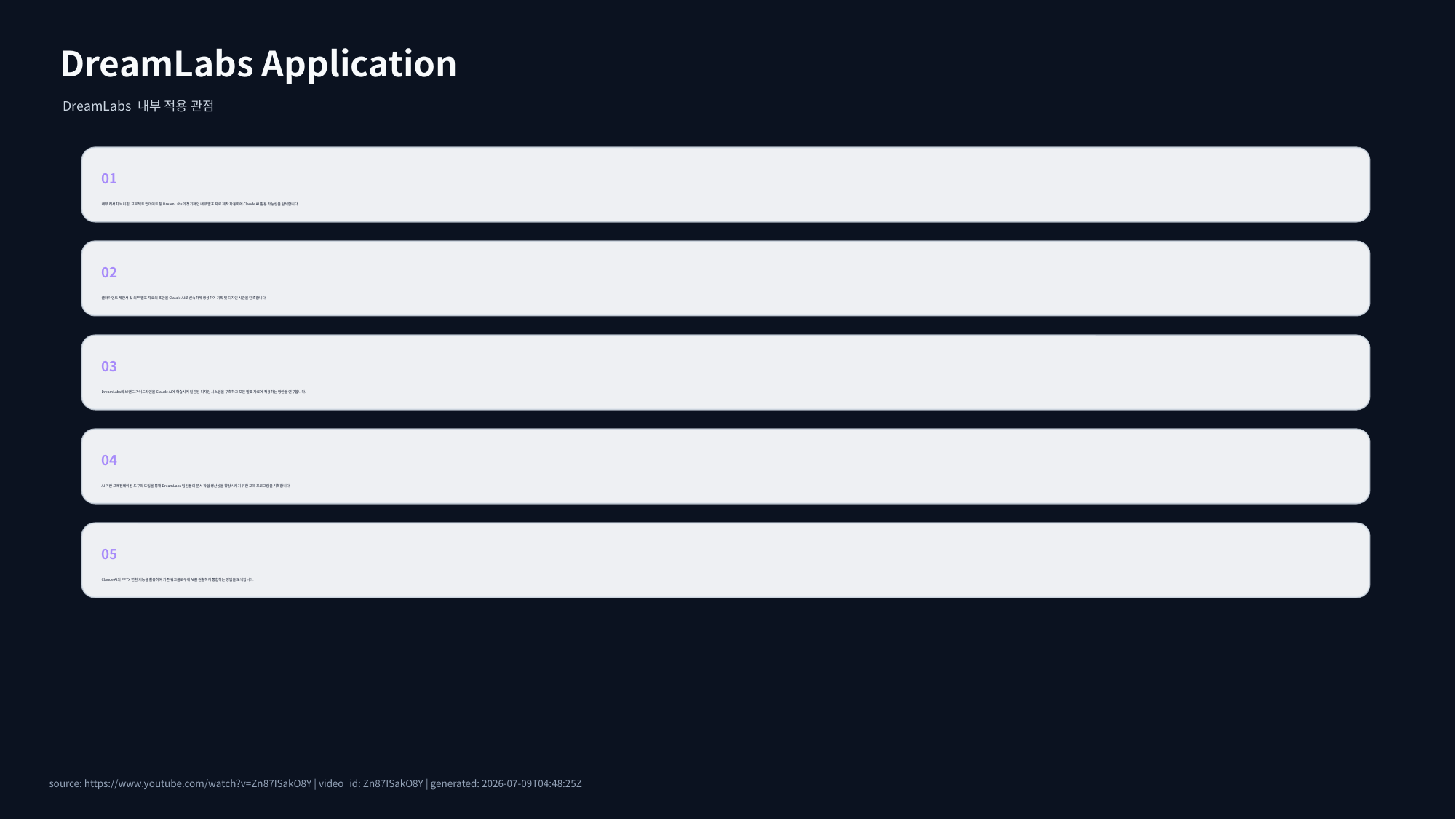

DreamLabs Application
DreamLabs 내부 적용 관점

01
내부 리서치 브리핑, 프로젝트 업데이트 등 DreamLabs의 정기적인 내부 발표 자료 제작 자동화에 Claude AI 활용 가능성을 탐색합니다.

02
클라이언트 제안서 및 외부 발표 자료의 초안을 Claude AI로 신속하게 생성하여 기획 및 디자인 시간을 단축합니다.

03
DreamLabs의 브랜드 가이드라인을 Claude AI에 학습시켜 일관된 디자인 시스템을 구축하고 모든 발표 자료에 적용하는 방안을 연구합니다.

04
AI 기반 프레젠테이션 도구의 도입을 통해 DreamLabs 팀원들의 문서 작업 생산성을 향상시키기 위한 교육 프로그램을 기획합니다.

05
Claude AI의 PPTX 변환 기능을 활용하여 기존 워크플로우에 AI를 원활하게 통합하는 방법을 모색합니다.
source: https://www.youtube.com/watch?v=Zn87ISakO8Y | video_id: Zn87ISakO8Y | generated: 2026-07-09T04:48:25Z